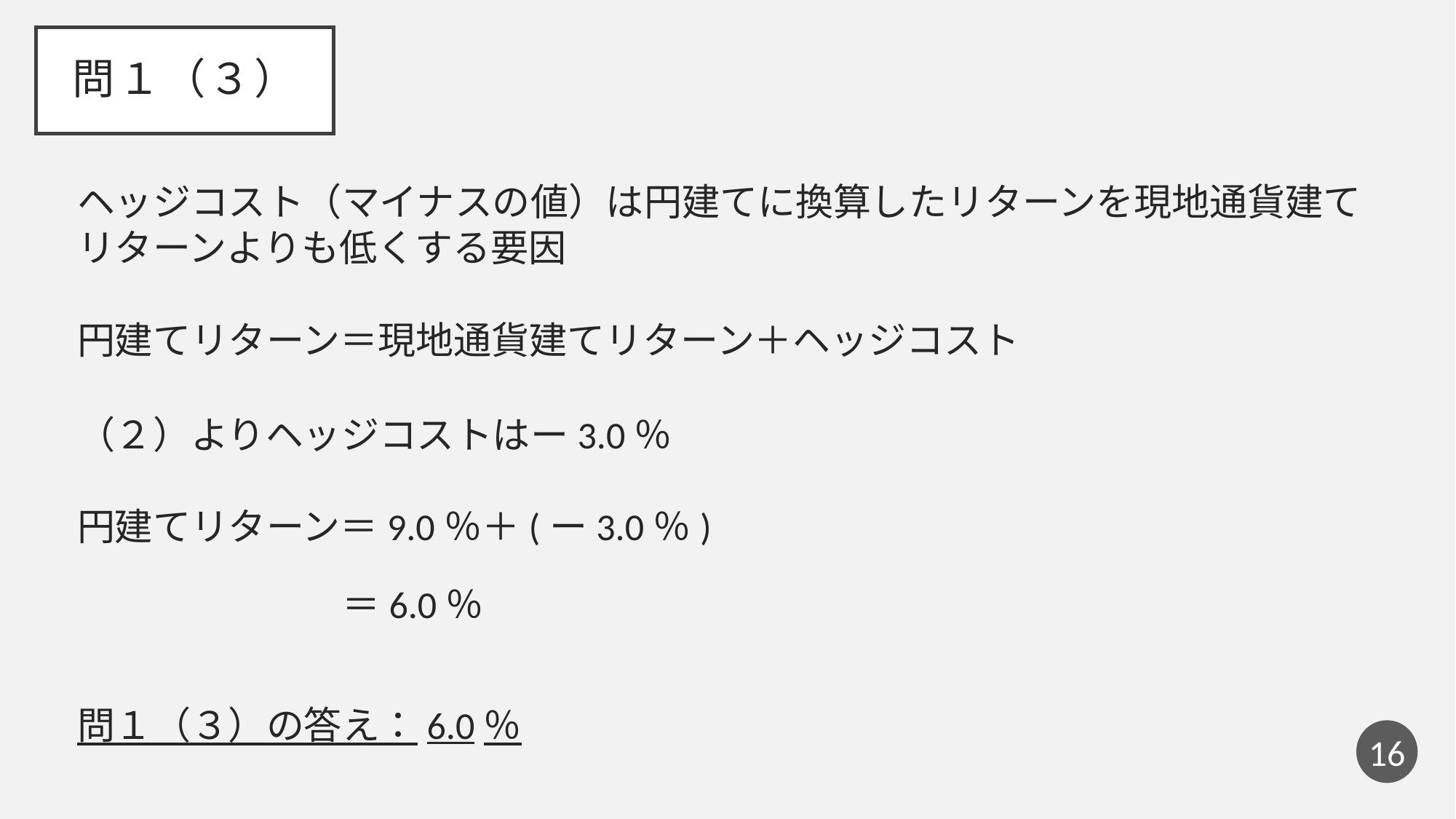

# 問１（３）
ヘッジコスト（マイナスの値）は円建てに換算したリターンを現地通貨建てリターンよりも低くする要因

円建てリターン＝現地通貨建てリターン＋ヘッジコスト

（２）よりヘッジコストはー3.0％

円建てリターン＝9.0％＋(ー3.0％)

　　　　　　　＝6.0％

問１（３）の答え：6.0％
16